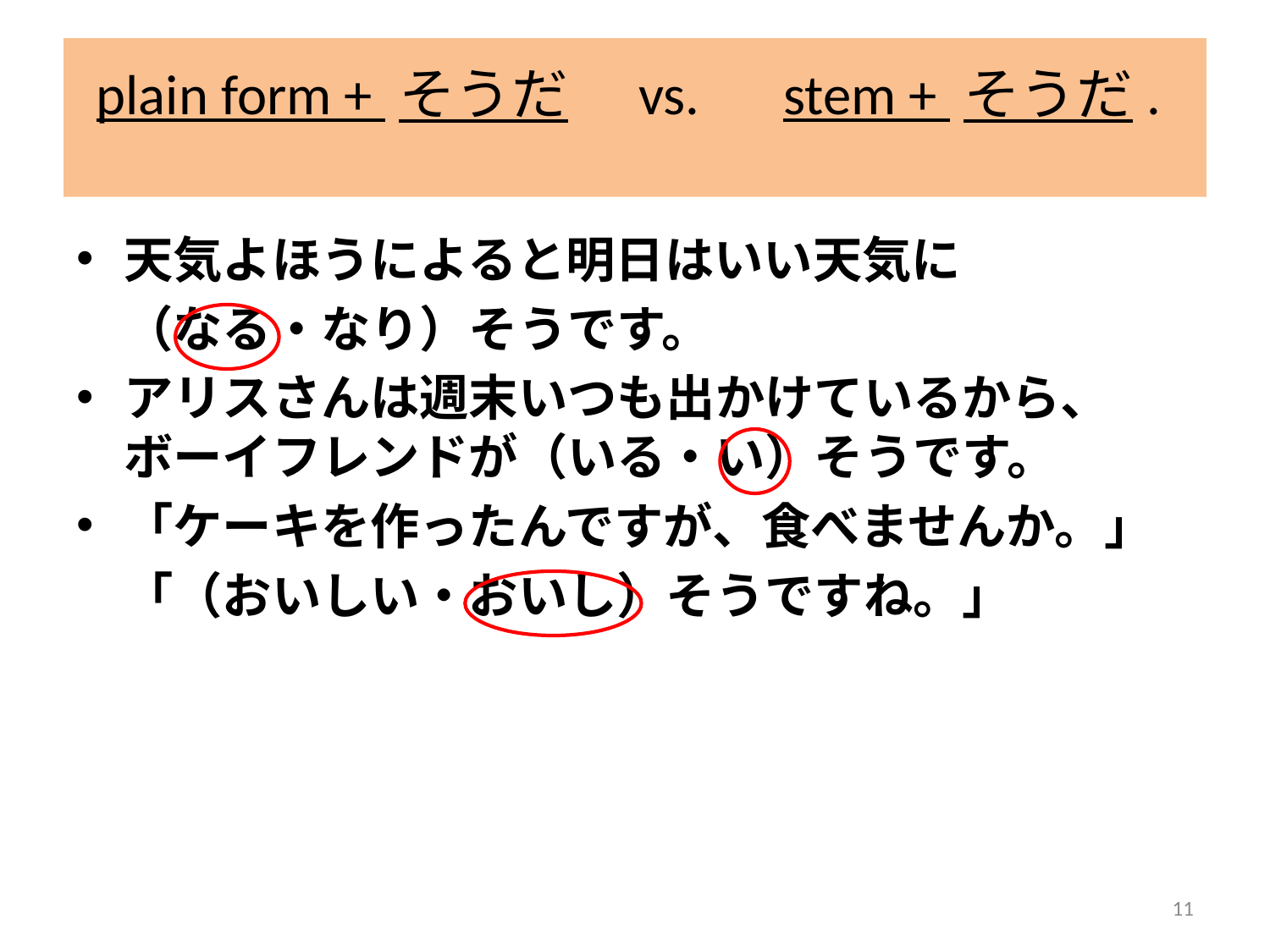

# plain form + そうだ　vs.　stem + そうだ.
天気よほうによると明日はいい天気に
	（なる・なり）そうです。
アリスさんは週末いつも出かけているから、ボーイフレンドが（いる・い）そうです。
「ケーキを作ったんですが、食べませんか。」
	「（おいしい・おいし）そうですね。」

11